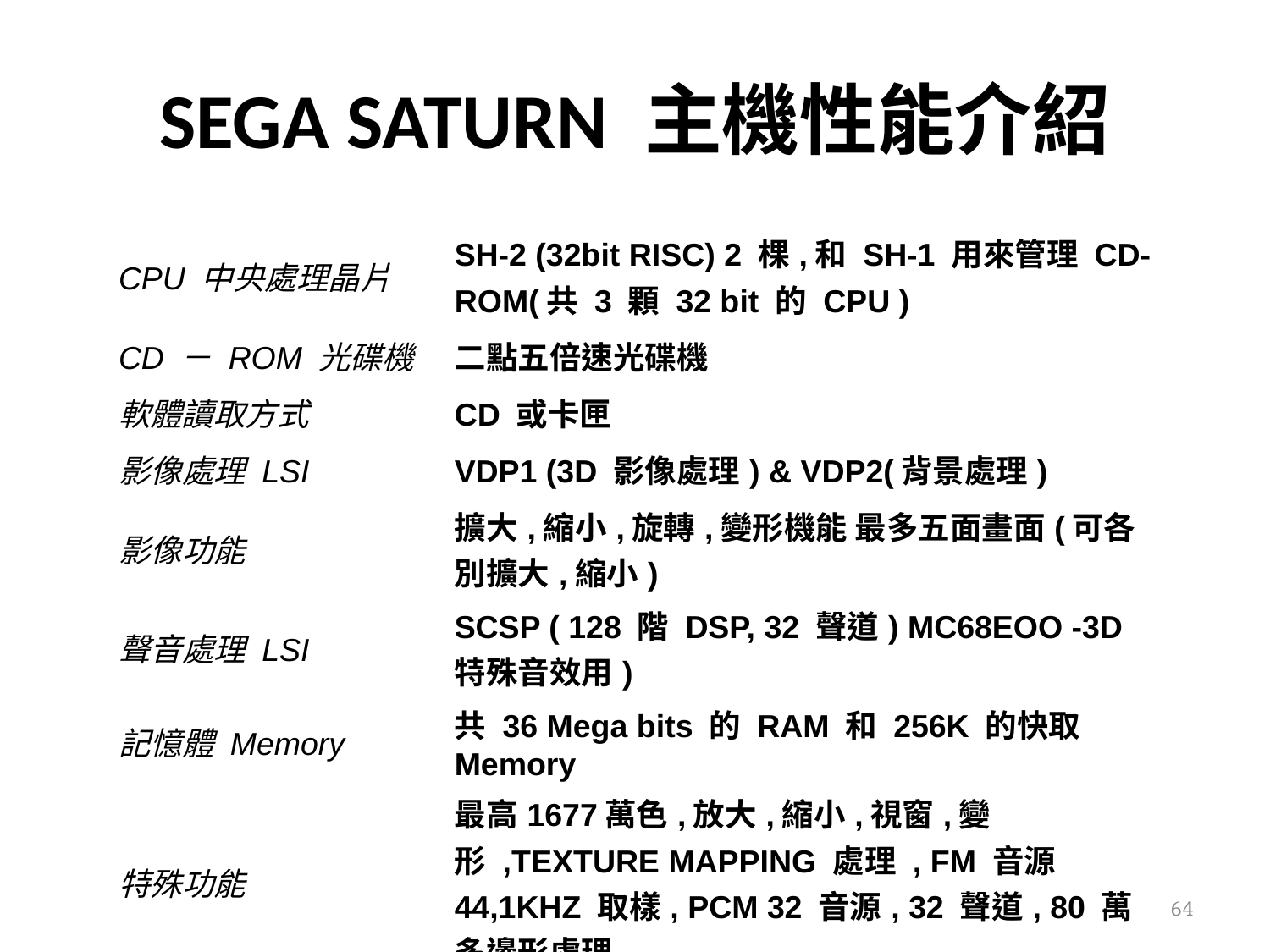

# SEGA SATURN 主機性能介紹
| CPU 中央處理晶片 | SH-2 (32bit RISC) 2 棵,和 SH-1 用來管理 CD-ROM(共 3 顆 32 bit 的 CPU ) |
| --- | --- |
| CD － ROM 光碟機 | 二點五倍速光碟機 |
| 軟體讀取方式 | CD 或卡匣 |
| 影像處理 LSI | VDP1 (3D 影像處理) & VDP2(背景處理) |
| 影像功能 | 擴大,縮小,旋轉,變形機能 最多五面畫面(可各別擴大,縮小) |
| 聲音處理 LSI | SCSP ( 128 階 DSP, 32 聲道) MC68EOO -3D特殊音效用) |
| 記憶體 Memory | 共 36 Mega bits 的 RAM 和 256K 的快取 Memory |
| 特殊功能 | 最高1677萬色,放大,縮小,視窗,變形 ,TEXTURE MAPPING 處理 , FM 音源 44,1KHZ 取樣, PCM 32 音源, 32 聲道, 80 萬多邊形處理 |
| 售價 | 約新台幣 4500 元 |
| 以發行軟體數目 | 將近 1500 種 |
Communications & Multimedia Lab
64